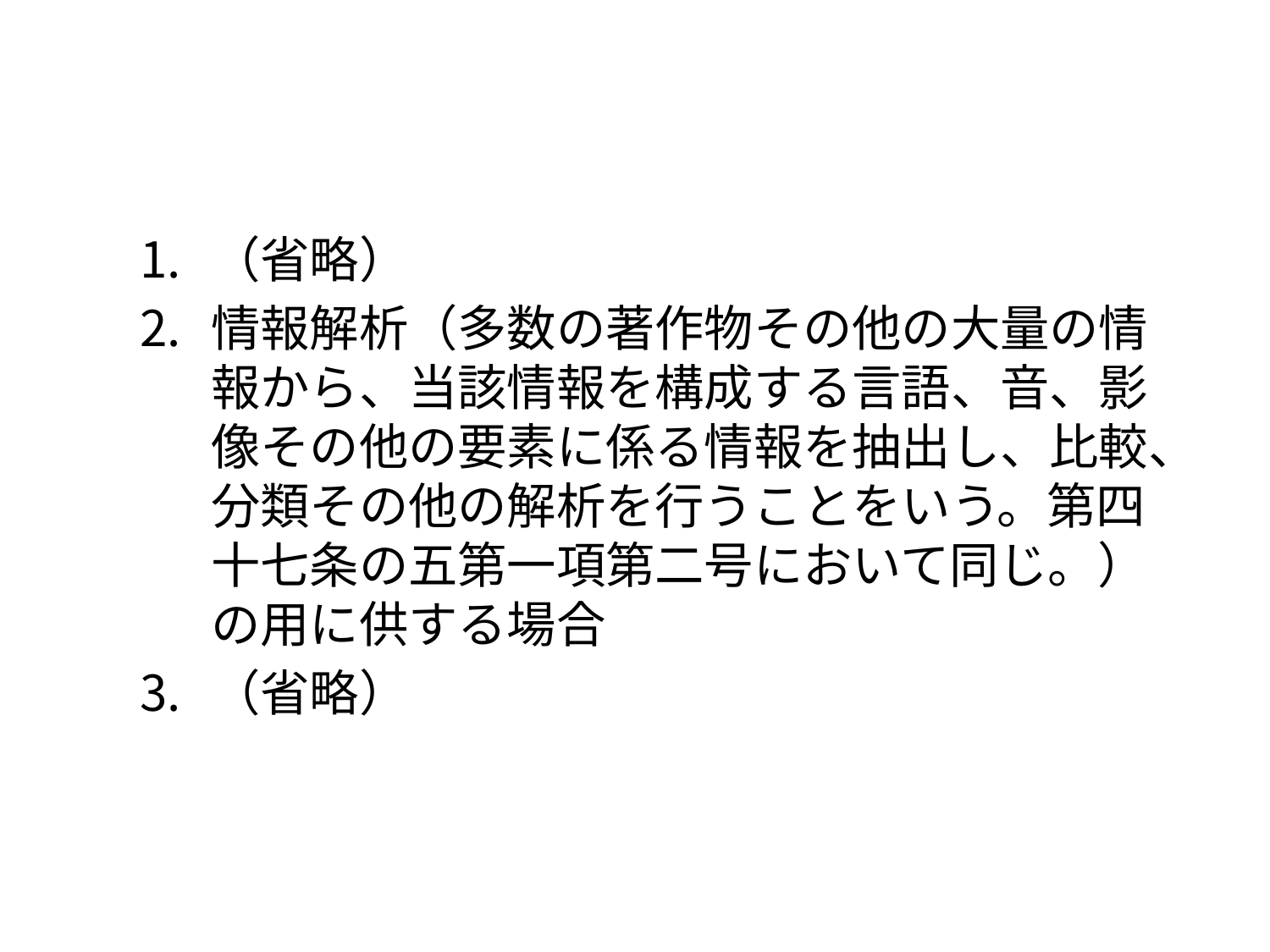

#
（省略）
情報解析（多数の著作物その他の大量の情報から、当該情報を構成する言語、音、影像その他の要素に係る情報を抽出し、比較、分類その他の解析を行うことをいう。第四十七条の五第一項第二号において同じ。）の用に供する場合
（省略）